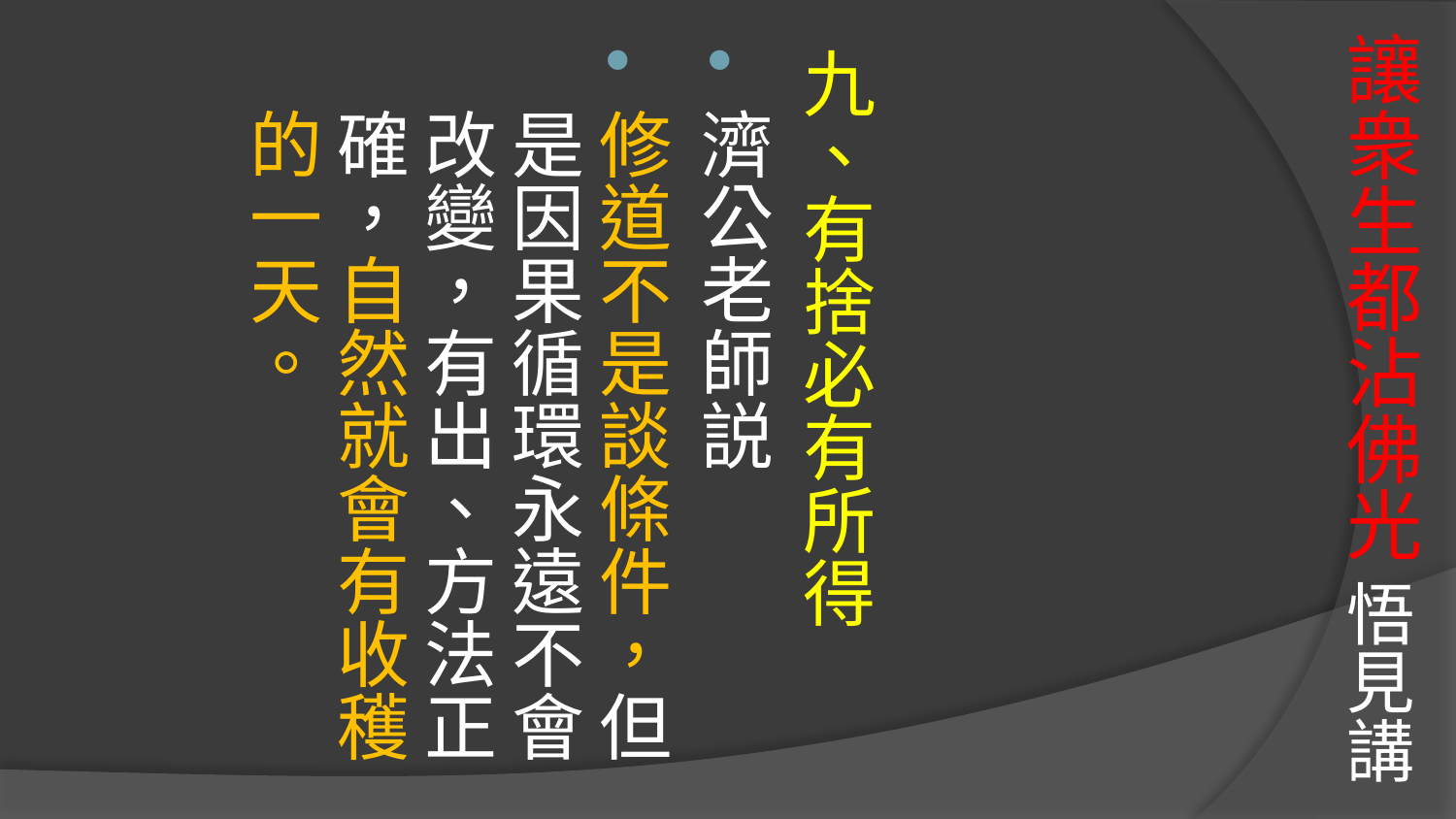

# 讓衆生都沾佛光 悟見講
九、有捨必有所得
濟公老師説
修道不是談條件，但是因果循環永遠不會改變，有出、方法正確，自然就會有收穫的一天。